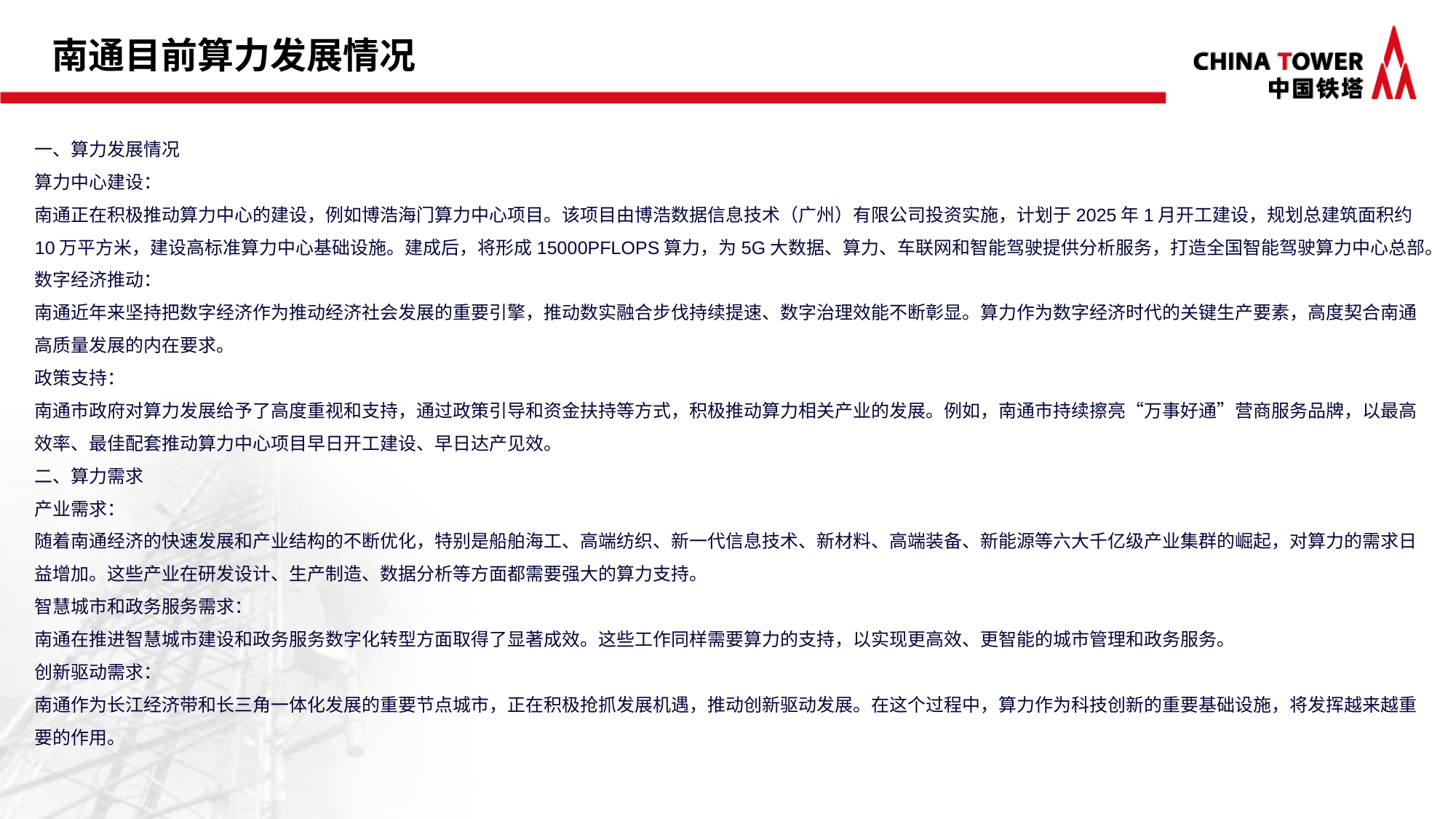

南通目前算力发展情况
一、算力发展情况
算力中心建设：
南通正在积极推动算力中心的建设，例如博浩海门算力中心项目。该项目由博浩数据信息技术（广州）有限公司投资实施，计划于2025年1月开工建设，规划总建筑面积约10万平方米，建设高标准算力中心基础设施。建成后，将形成15000PFLOPS算力，为5G大数据、算力、车联网和智能驾驶提供分析服务，打造全国智能驾驶算力中心总部。
数字经济推动：
南通近年来坚持把数字经济作为推动经济社会发展的重要引擎，推动数实融合步伐持续提速、数字治理效能不断彰显。算力作为数字经济时代的关键生产要素，高度契合南通高质量发展的内在要求。
政策支持：
南通市政府对算力发展给予了高度重视和支持，通过政策引导和资金扶持等方式，积极推动算力相关产业的发展。例如，南通市持续擦亮“万事好通”营商服务品牌，以最高效率、最佳配套推动算力中心项目早日开工建设、早日达产见效。
二、算力需求
产业需求：
随着南通经济的快速发展和产业结构的不断优化，特别是船舶海工、高端纺织、新一代信息技术、新材料、高端装备、新能源等六大千亿级产业集群的崛起，对算力的需求日益增加。这些产业在研发设计、生产制造、数据分析等方面都需要强大的算力支持。
智慧城市和政务服务需求：
南通在推进智慧城市建设和政务服务数字化转型方面取得了显著成效。这些工作同样需要算力的支持，以实现更高效、更智能的城市管理和政务服务。
创新驱动需求：
南通作为长江经济带和长三角一体化发展的重要节点城市，正在积极抢抓发展机遇，推动创新驱动发展。在这个过程中，算力作为科技创新的重要基础设施，将发挥越来越重要的作用。